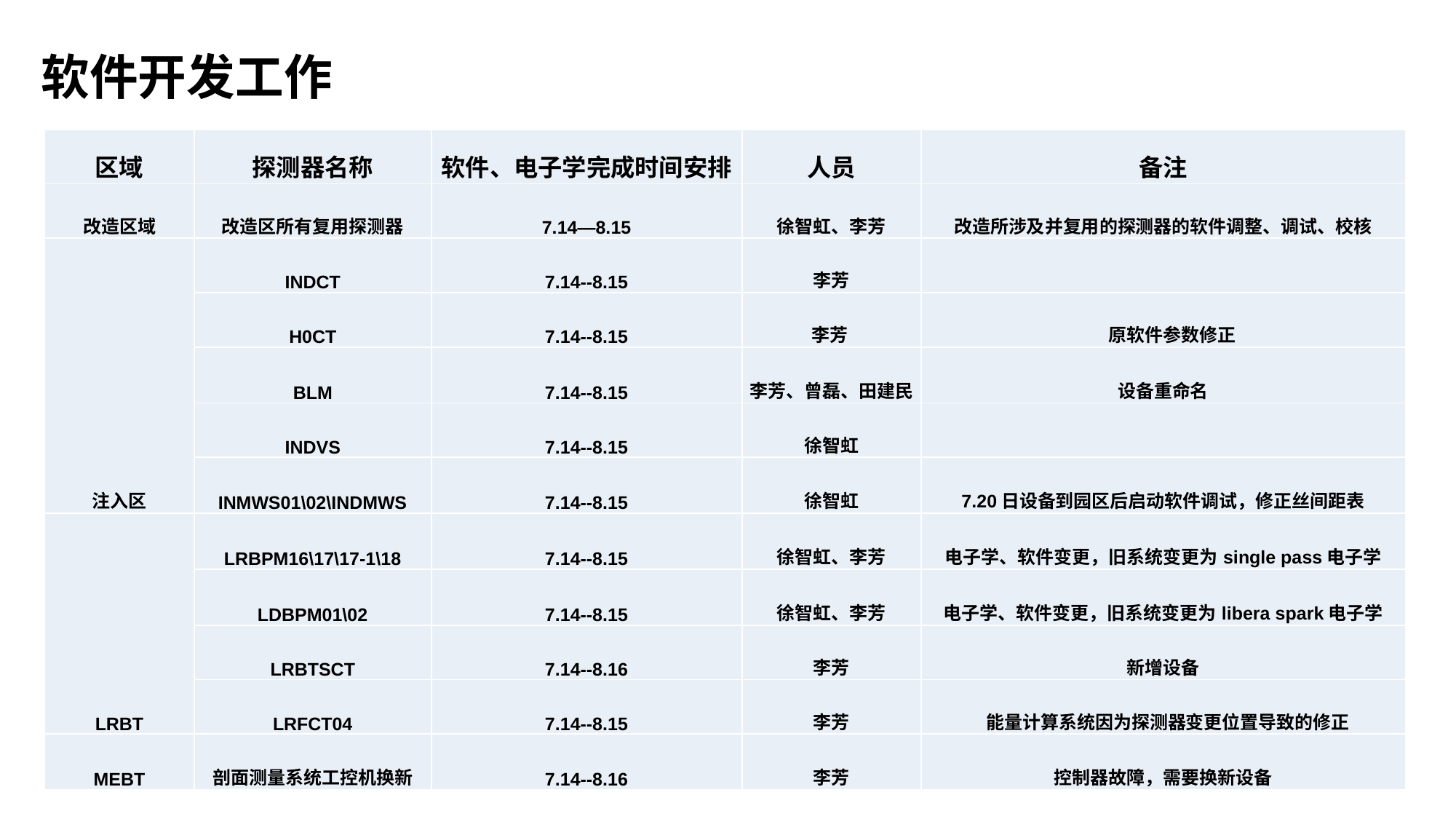

软件开发工作
| 区域 | 探测器名称 | 软件、电子学完成时间安排 | 人员 | 备注 |
| --- | --- | --- | --- | --- |
| 改造区域 | 改造区所有复用探测器 | 7.14—8.15 | 徐智虹、李芳 | 改造所涉及并复用的探测器的软件调整、调试、校核 |
| 注入区 | INDCT | 7.14--8.15 | 李芳 |  |
|  | H0CT | 7.14--8.15 | 李芳 | 原软件参数修正 |
|  | BLM | 7.14--8.15 | 李芳、曾磊、田建民 | 设备重命名 |
|  | INDVS | 7.14--8.15 | 徐智虹 |  |
|  | INMWS01\02\INDMWS | 7.14--8.15 | 徐智虹 | 7.20日设备到园区后启动软件调试，修正丝间距表 |
| LRBT | LRBPM16\17\17-1\18 | 7.14--8.15 | 徐智虹、李芳 | 电子学、软件变更，旧系统变更为single pass电子学 |
|  | LDBPM01\02 | 7.14--8.15 | 徐智虹、李芳 | 电子学、软件变更，旧系统变更为libera spark电子学 |
|  | LRBTSCT | 7.14--8.16 | 李芳 | 新增设备 |
|  | LRFCT04 | 7.14--8.15 | 李芳 | 能量计算系统因为探测器变更位置导致的修正 |
| MEBT | 剖面测量系统工控机换新 | 7.14--8.16 | 李芳 | 控制器故障，需要换新设备 |